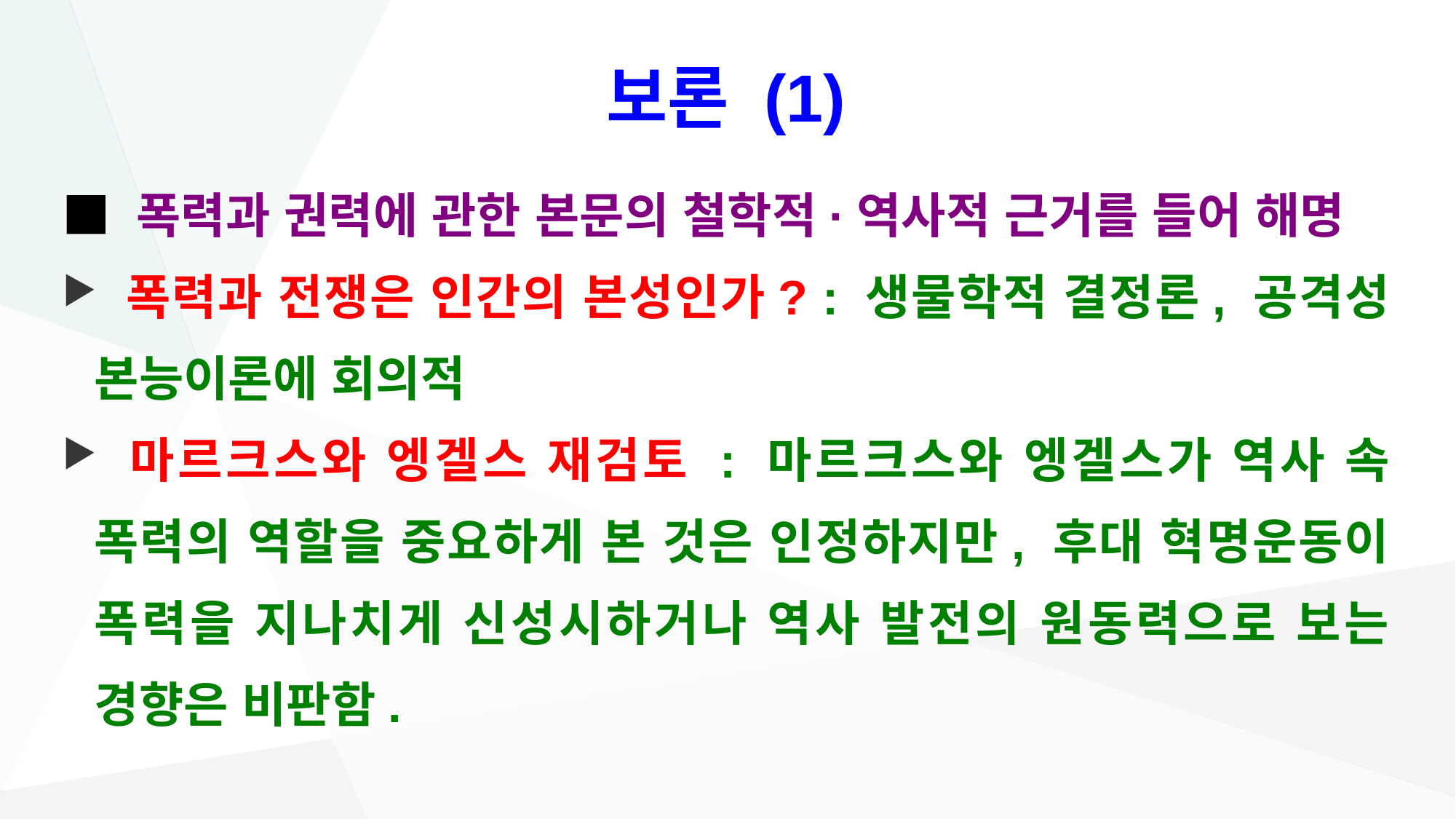

# 보론 (1)
■ 폭력과 권력에 관한 본문의 철학적·역사적 근거를 들어 해명
 폭력과 전쟁은 인간의 본성인가? : 생물학적 결정론, 공격성 본능이론에 회의적
 마르크스와 엥겔스 재검토 : 마르크스와 엥겔스가 역사 속 폭력의 역할을 중요하게 본 것은 인정하지만, 후대 혁명운동이 폭력을 지나치게 신성시하거나 역사 발전의 원동력으로 보는 경향은 비판함.